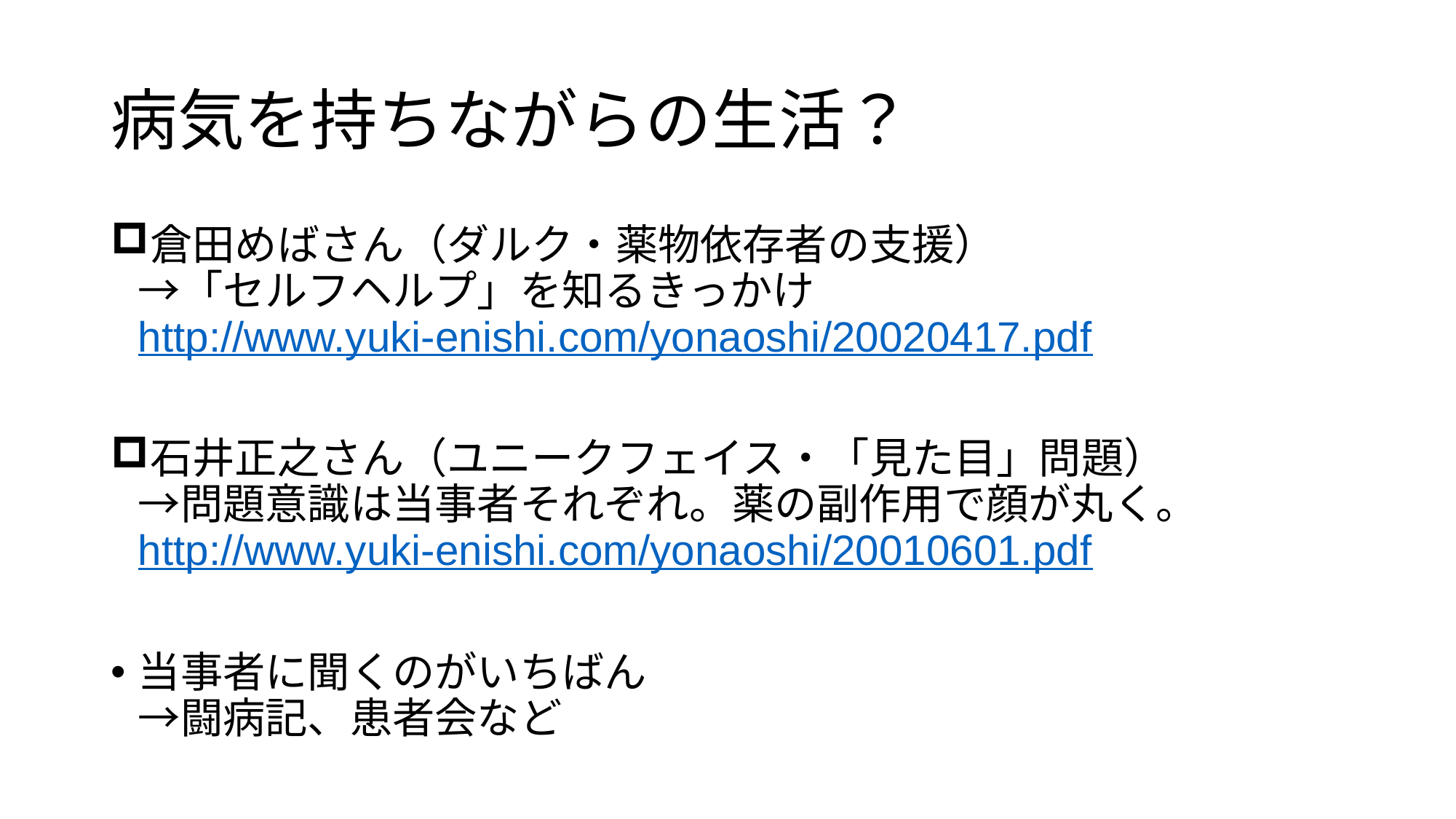

# 病気を持ちながらの生活？
倉田めばさん（ダルク・薬物依存者の支援）
→「セルフヘルプ」を知るきっかけ
http://www.yuki-enishi.com/yonaoshi/20020417.pdf

石井正之さん（ユニークフェイス・「見た目」問題）
→問題意識は当事者それぞれ。薬の副作用で顔が丸く。
http://www.yuki-enishi.com/yonaoshi/20010601.pdf

当事者に聞くのがいちばん
→闘病記、患者会など